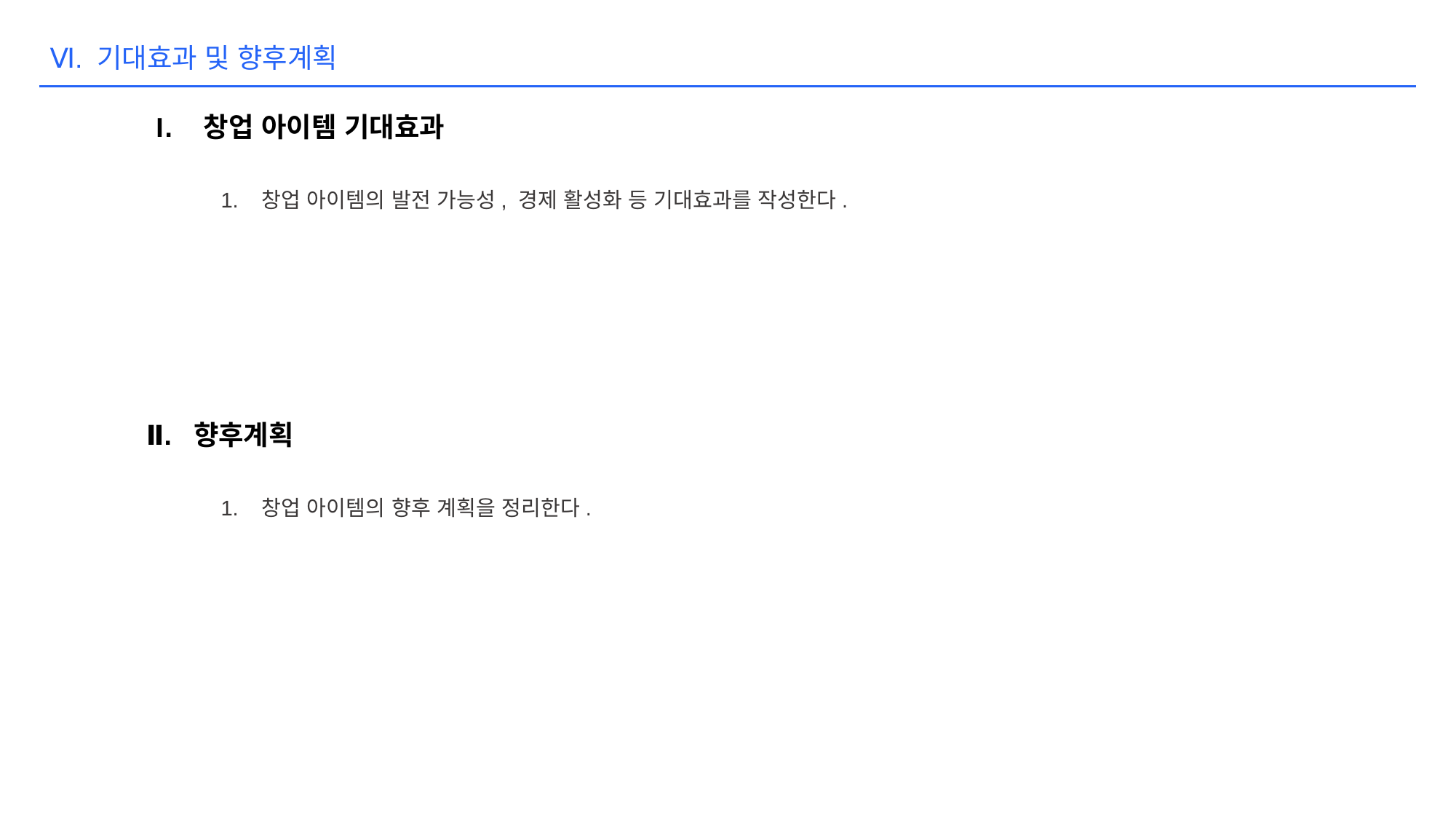

Ⅵ. 기대효과 및 향후계획
창업 아이템 기대효과
창업 아이템의 발전 가능성, 경제 활성화 등 기대효과를 작성한다.
Ⅱ.  향후계획
창업 아이템의 향후 계획을 정리한다.